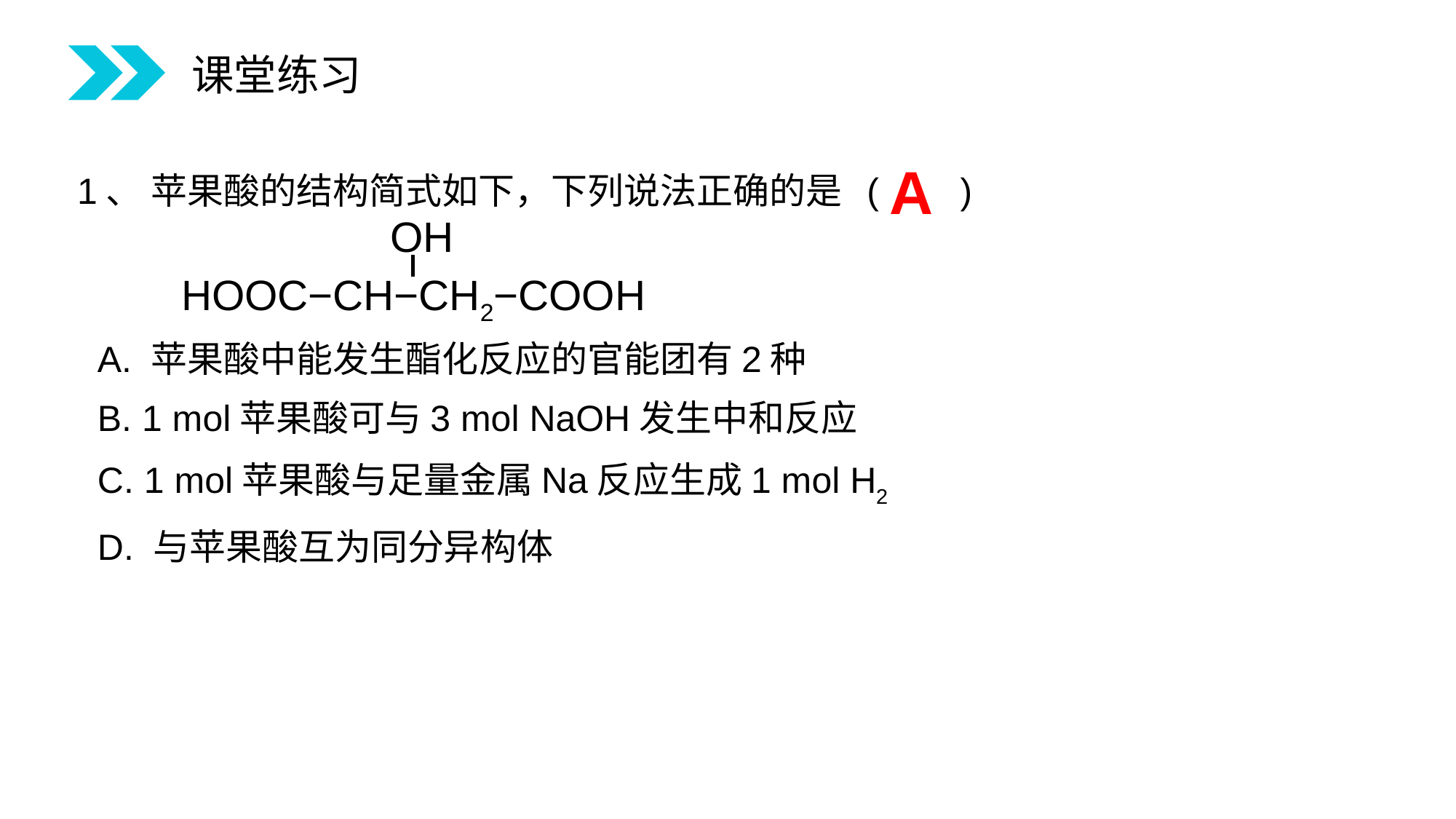

课堂练习
A
  1、 苹果酸的结构简式如下，下列说法正确的是  (        )

    A. 苹果酸中能发生酯化反应的官能团有2种
    B. 1 mol苹果酸可与3 mol NaOH发生中和反应
    C. 1 mol苹果酸与足量金属Na反应生成1 mol H2
    D. 与苹果酸互为同分异构体
OH
HOOC−CH−CH2−COOH